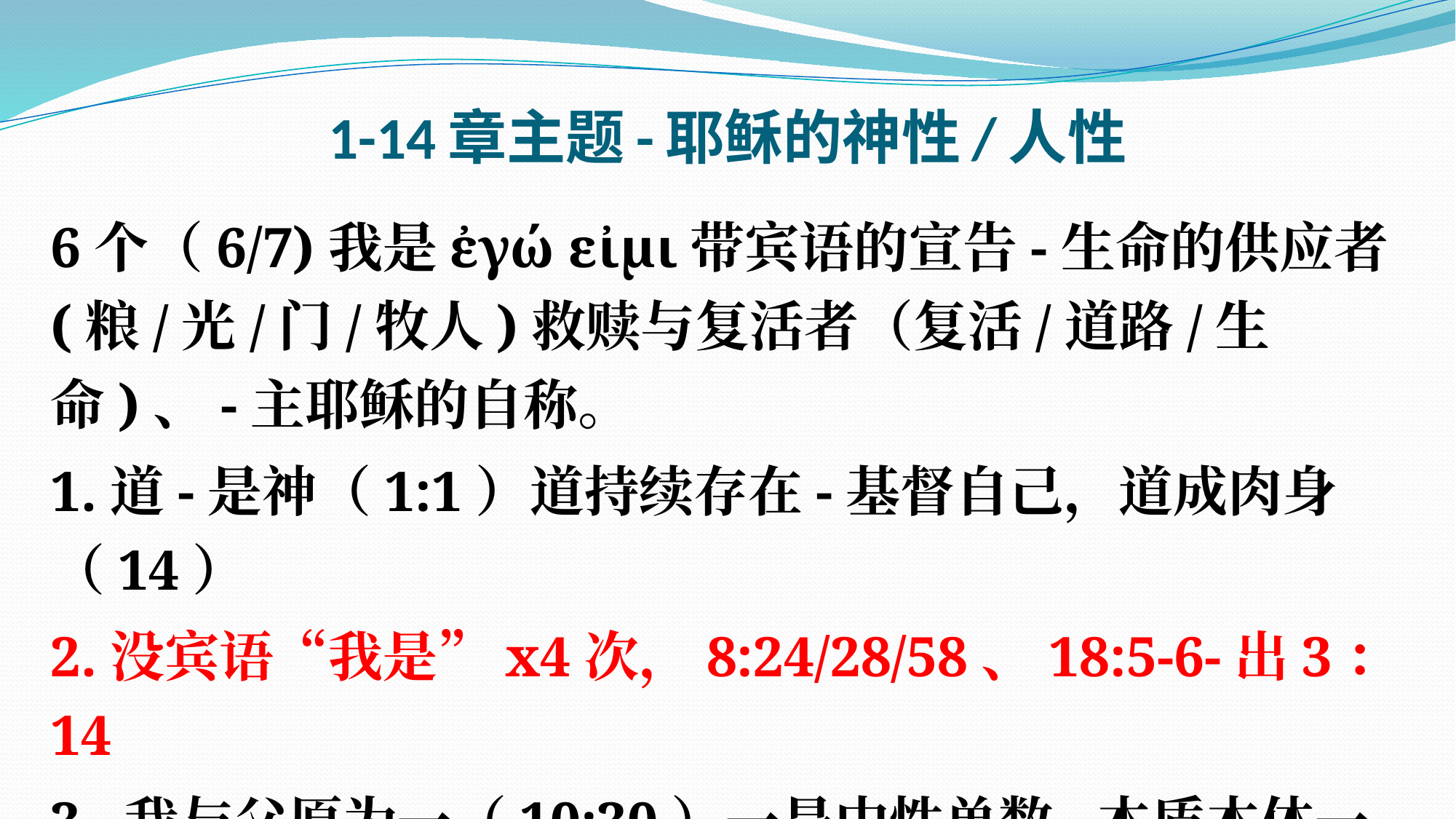

# 1-14章主题-耶稣的神性/人性

6个（6/7)我是ἐγώ εἰμι带宾语的宣告-生命的供应者(粮/光/门/牧人)救赎与复活者（复活/道路/生命)、-主耶稣的自称。
1.道-是神（1:1）道持续存在-基督自己，道成肉身（14）
2.没宾语“我是”x4次，8:24/28/58、18:5-6-出3：14
3. 我与父原为一（10:30）一是中性单数-本质本体一致。
4.“人看见了我，就是看见了父”（14:9）。